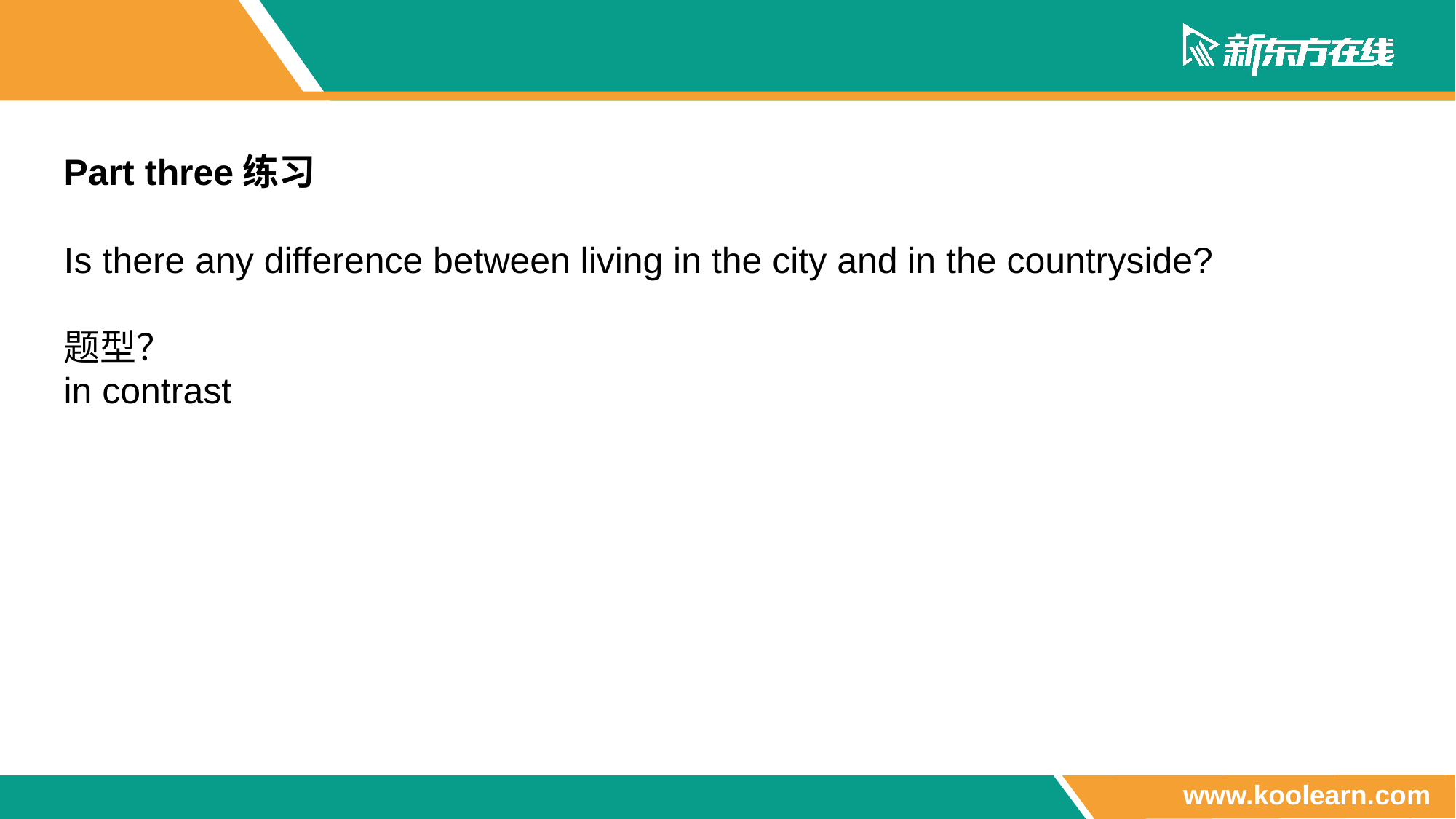

Part three练习

Is there any difference between living in the city and in the countryside?

题型？
in contrast